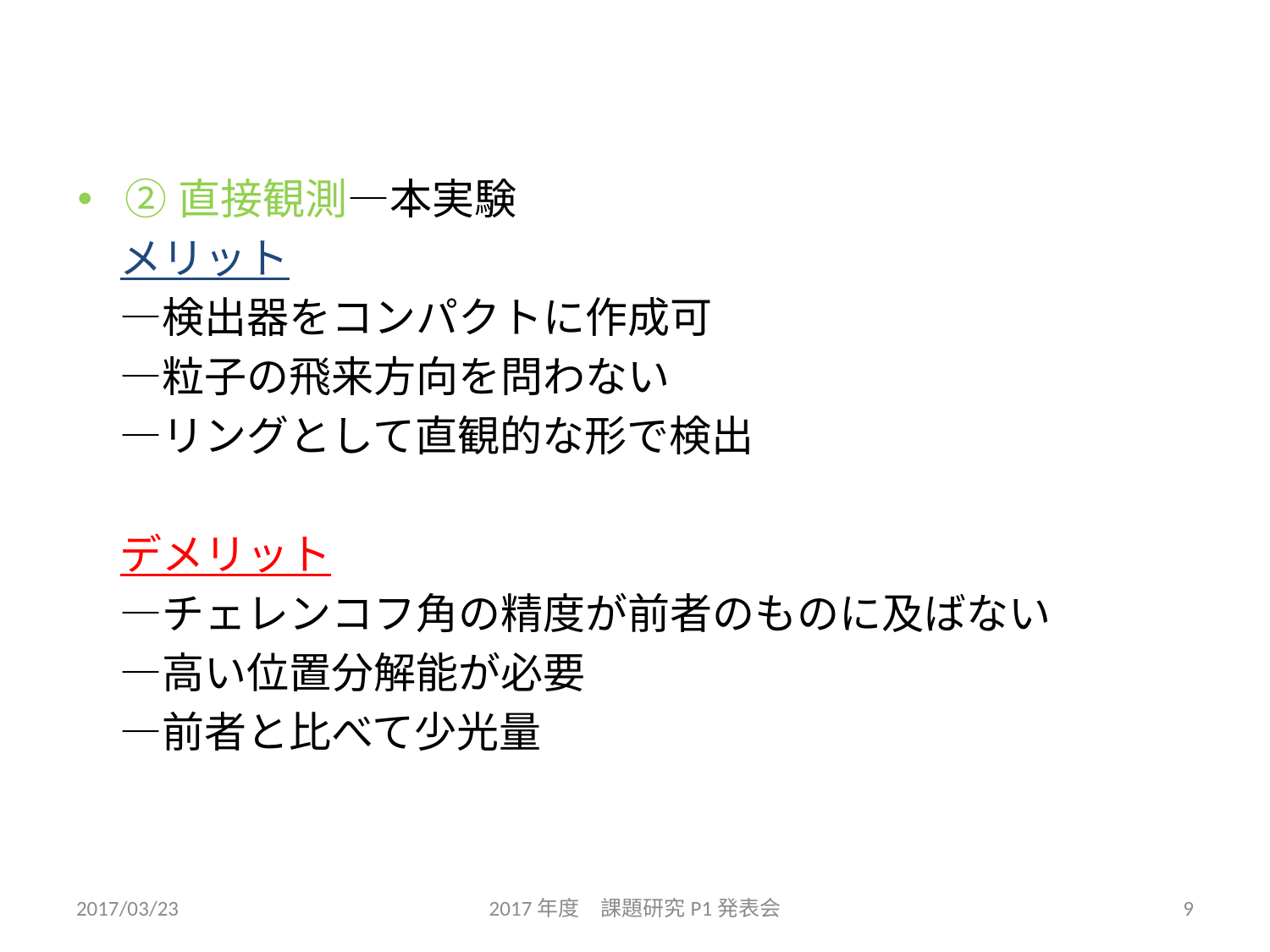

②直接観測―本実験
　メリット
　―検出器をコンパクトに作成可
　―粒子の飛来方向を問わない
　―リングとして直観的な形で検出

　デメリット
　―チェレンコフ角の精度が前者のものに及ばない
　―高い位置分解能が必要
　―前者と比べて少光量
2017/03/23
2017年度　課題研究P1発表会
9